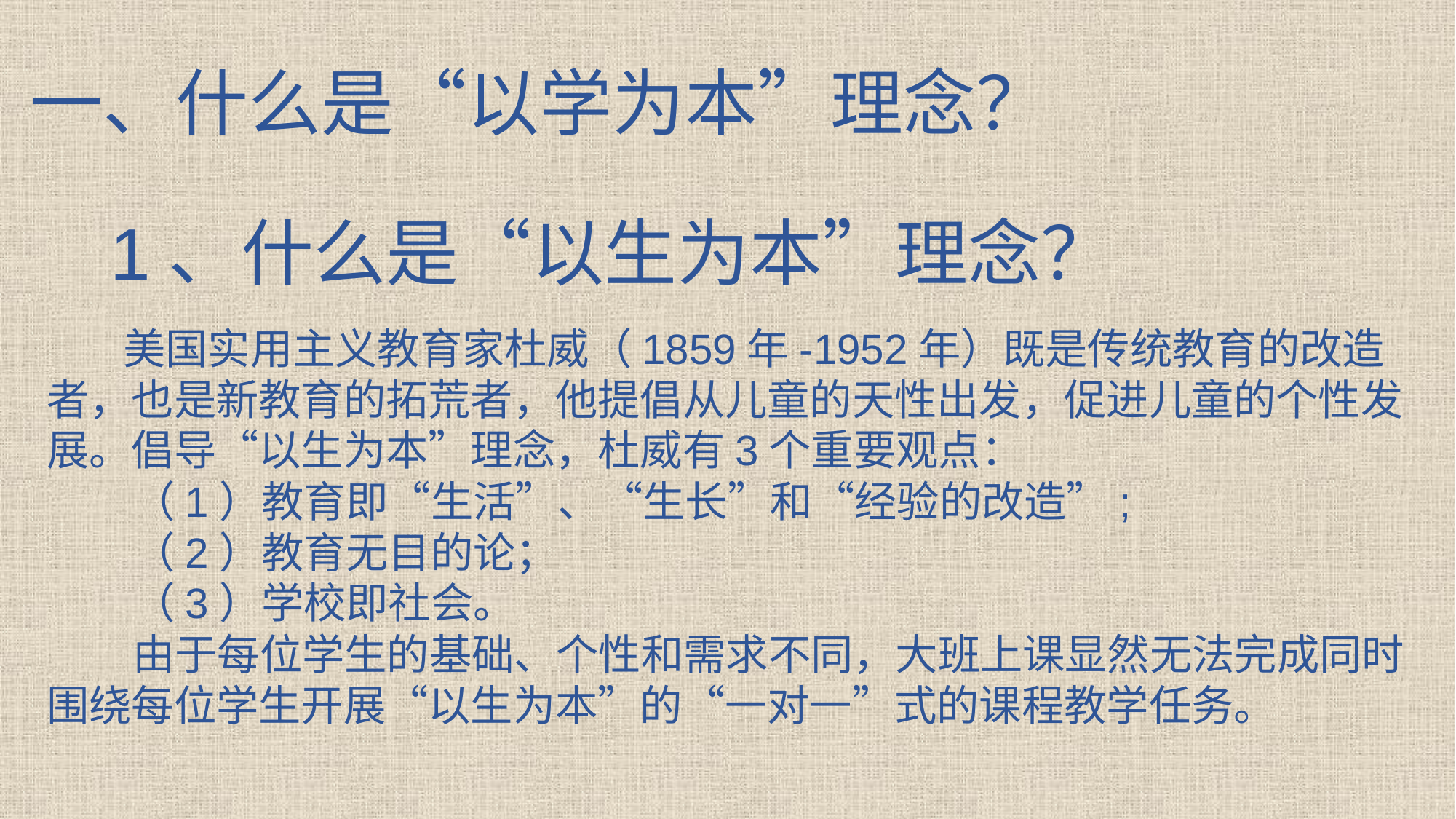

一、什么是“以学为本”理念？
1、什么是“以生为本”理念？
       美国实用主义教育家杜威（1859年-1952年）既是传统教育的改造者，也是新教育的拓荒者，他提倡从儿童的天性出发，促进儿童的个性发展。倡导“以生为本”理念，杜威有3个重要观点：
        （1）教育即“生活”、“生长”和“经验的改造”;
        （2）教育无目的论；
        （3）学校即社会。
        由于每位学生的基础、个性和需求不同，大班上课显然无法完成同时围绕每位学生开展“以生为本”的“一对一”式的课程教学任务。